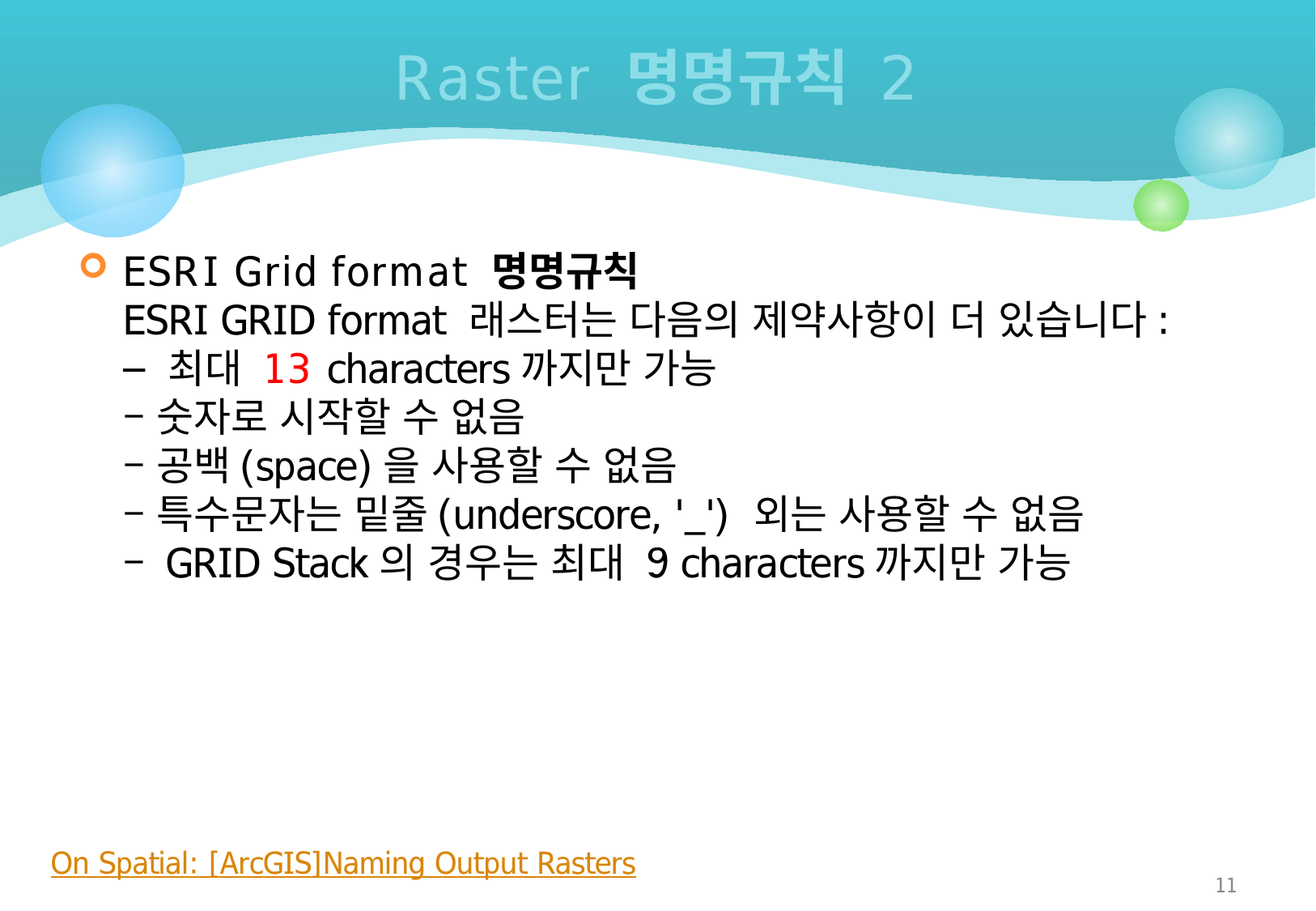

# Raster 명명규칙 2
ESRI Grid format 명명규칙
ESRI GRID format 래스터는 다음의 제약사항이 더 있습니다:
– 최대 13 characters까지만 가능
– 숫자로 시작할 수 없음
– 공백(space)을 사용할 수 없음
– 특수문자는 밑줄(underscore, '_') 외는 사용할 수 없음
– GRID Stack의 경우는 최대 9 characters까지만 가능
On Spatial: [ArcGIS]Naming Output Rasters
11